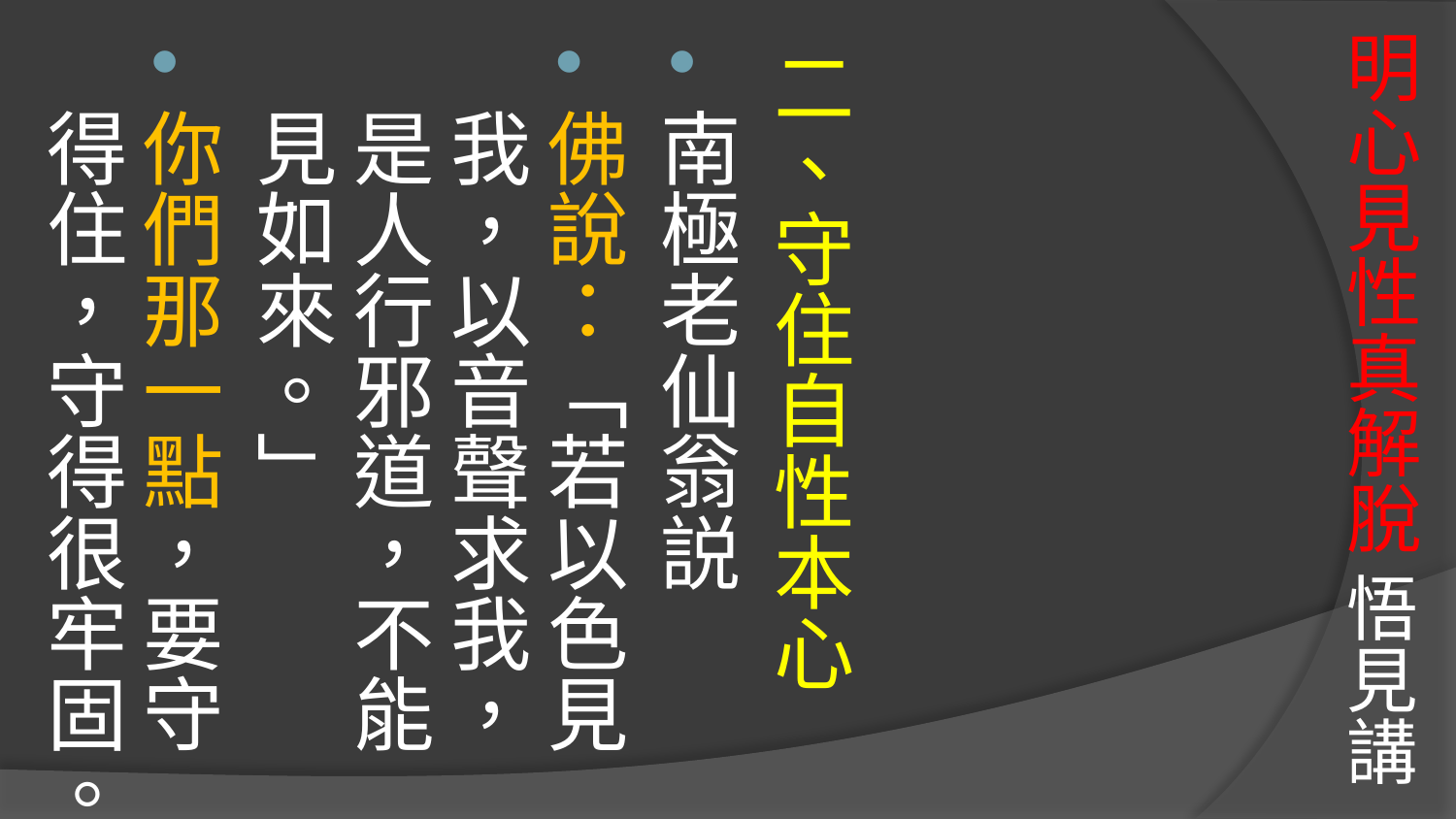

# 明心見性真解脫 悟見講
二、守住自性本心
南極老仙翁説
佛說：「若以色見我，以音聲求我，是人行邪道，不能見如來。」
你們那一點，要守得住，守得很牢固。